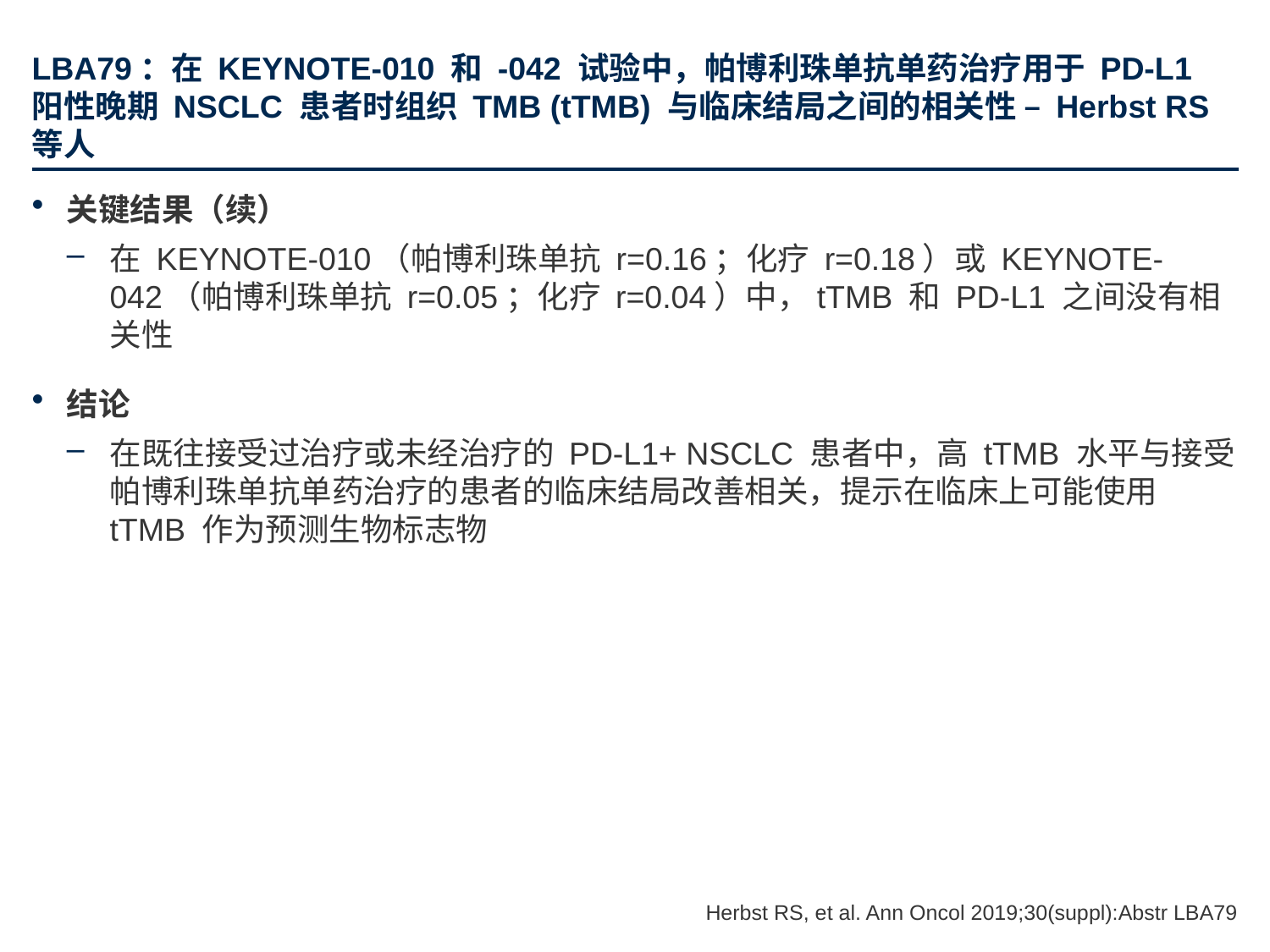

# LBA79：在 KEYNOTE-010 和 -042 试验中，帕博利珠单抗单药治疗用于 PD-L1 阳性晚期 NSCLC 患者时组织 TMB (tTMB) 与临床结局之间的相关性 – Herbst RS 等人
关键结果（续）
在 KEYNOTE-010（帕博利珠单抗 r=0.16；化疗 r=0.18）或 KEYNOTE-042（帕博利珠单抗 r=0.05；化疗 r=0.04）中，tTMB 和 PD-L1 之间没有相关性
结论
在既往接受过治疗或未经治疗的 PD-L1+ NSCLC 患者中，高 tTMB 水平与接受帕博利珠单抗单药治疗的患者的临床结局改善相关，提示在临床上可能使用 tTMB 作为预测生物标志物
Herbst RS, et al. Ann Oncol 2019;30(suppl):Abstr LBA79